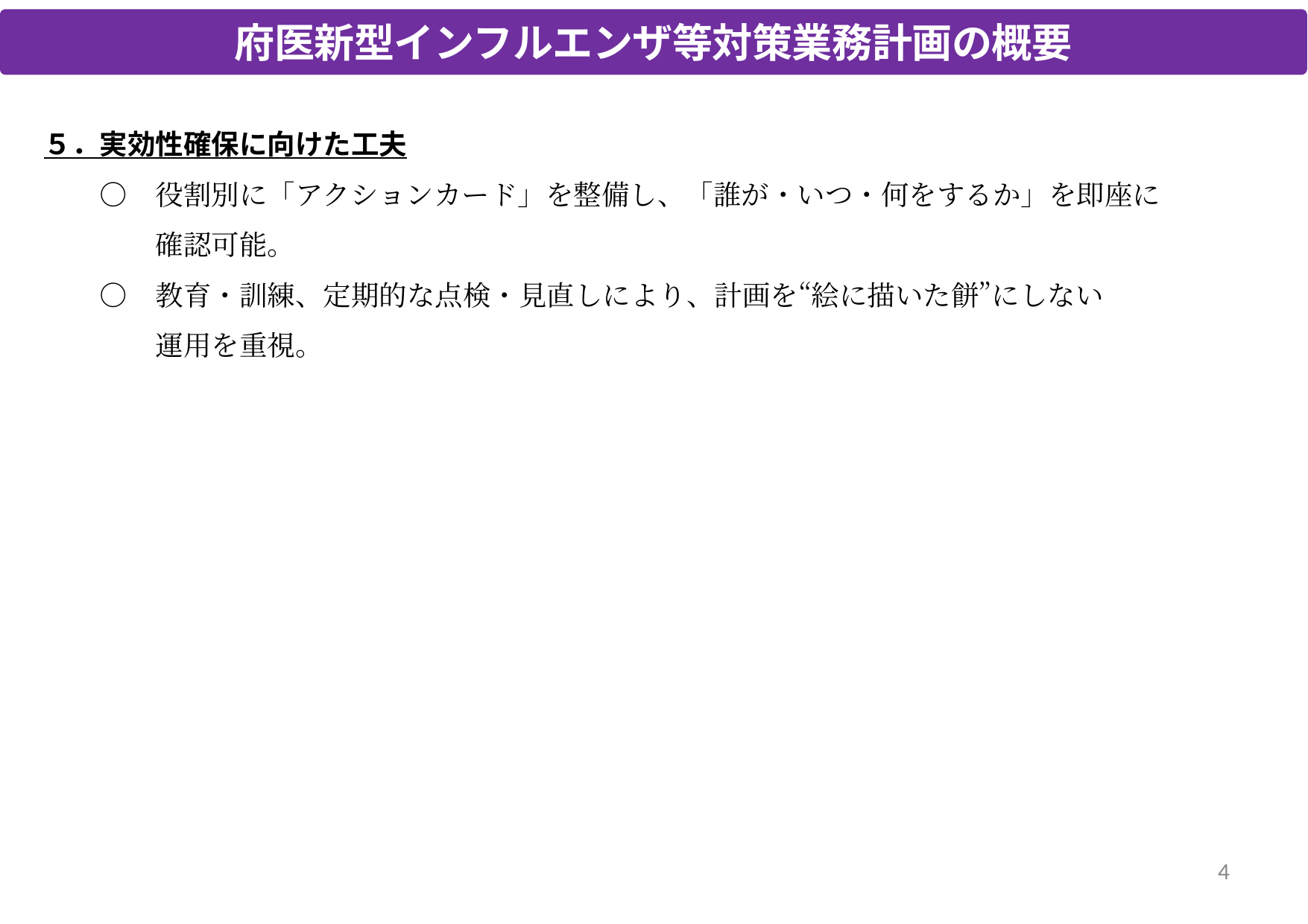

# 府医新型インフルエンザ等対策業務計画の概要
５．実効性確保に向けた工夫
　　○　役割別に「アクションカード」を整備し、「誰が・いつ・何をするか」を即座に
　　　　確認可能。
　　○　教育・訓練、定期的な点検・見直しにより、計画を“絵に描いた餅”にしない
　　　　運用を重視。
4